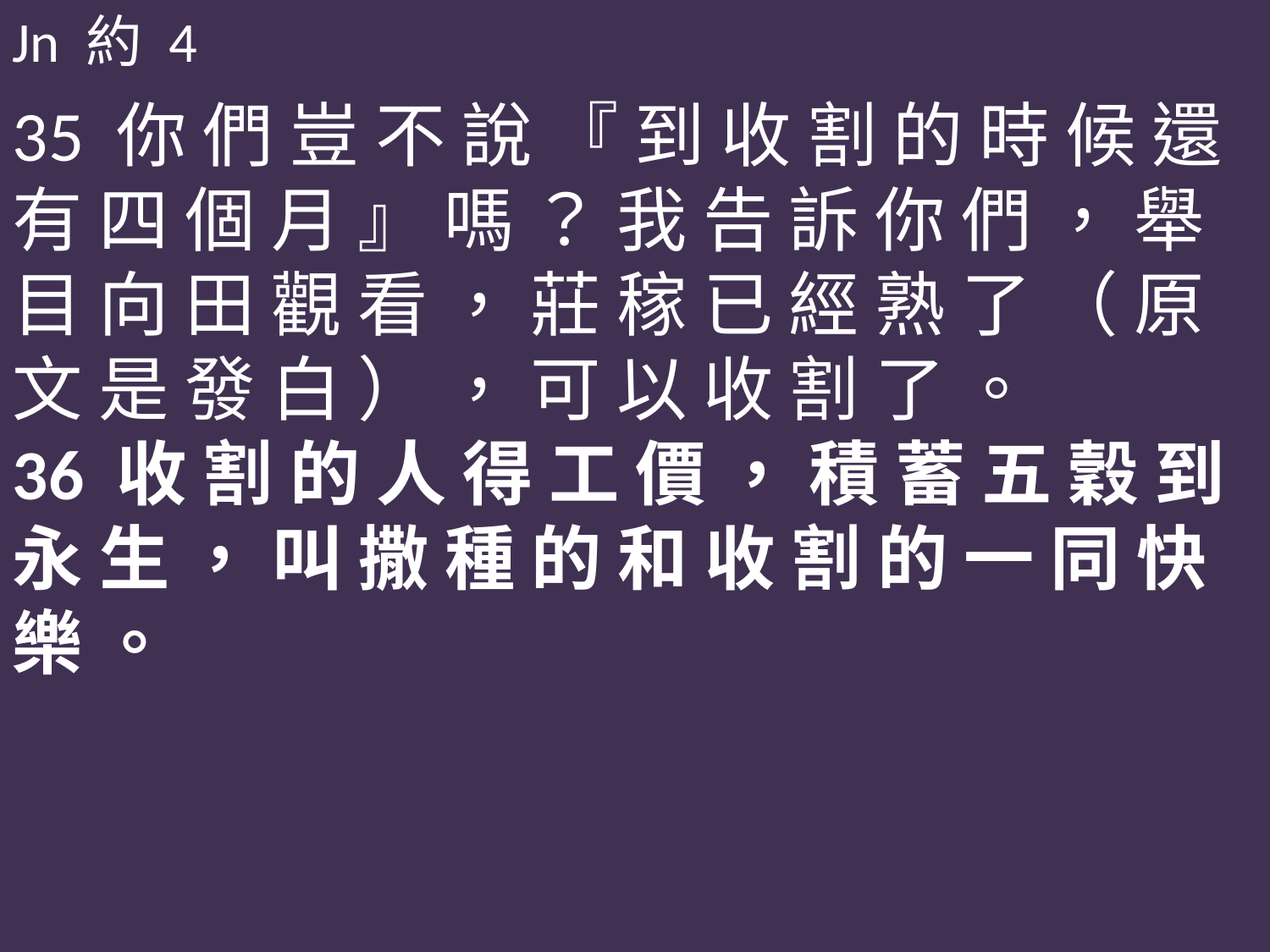

Jn 約 4
35 你 們 豈 不 說 『 到 收 割 的 時 候 還 有 四 個 月 』 嗎 ？ 我 告 訴 你 們 ， 舉 目 向 田 觀 看 ， 莊 稼 已 經 熟 了 （ 原 文 是 發 白 ） ， 可 以 收 割 了 。
36 收 割 的 人 得 工 價 ， 積 蓄 五 穀 到 永 生 ， 叫 撒 種 的 和 收 割 的 一 同 快 樂 。